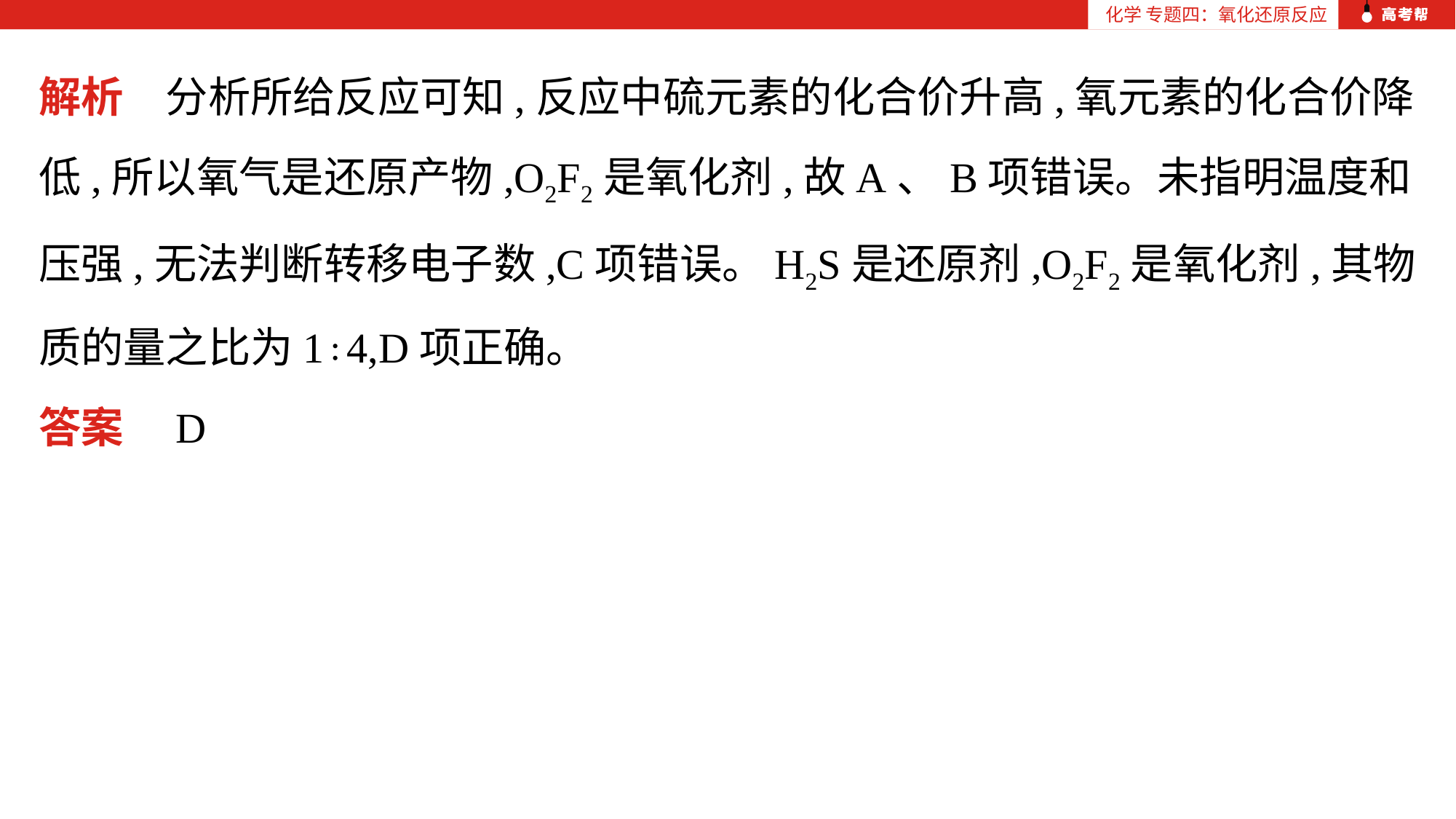

化学 专题四：氧化还原反应

解析　分析所给反应可知,反应中硫元素的化合价升高,氧元素的化合价降低,所以氧气是还原产物,O2F2是氧化剂,故A、B项错误。未指明温度和压强,无法判断转移电子数,C项错误。H2S是还原剂,O2F2是氧化剂,其物质的量之比为1∶4,D项正确。
答案　D